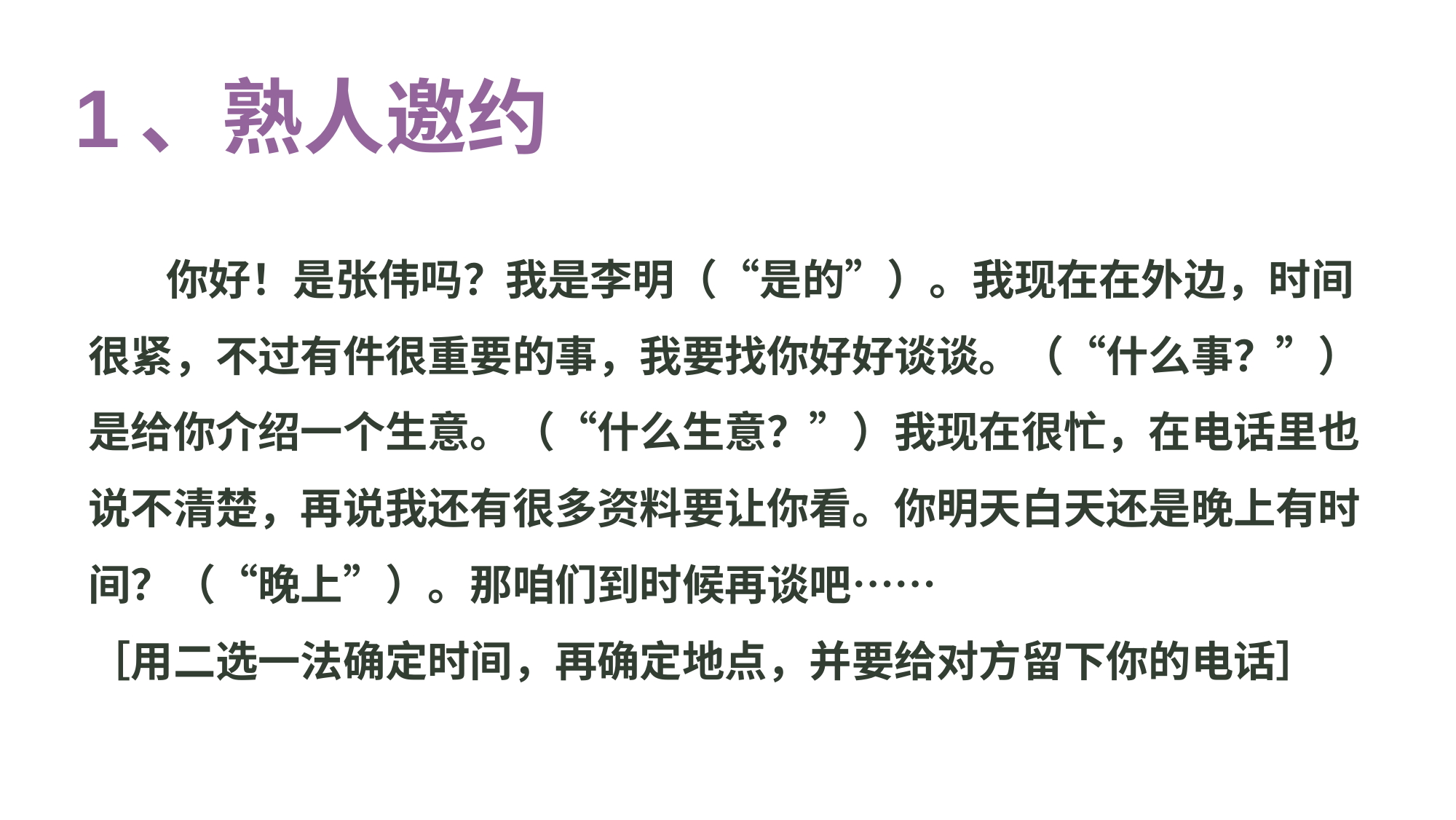

1、熟人邀约
       你好！是张伟吗？我是李明（“是的”）。我现在在外边，时间很紧，不过有件很重要的事，我要找你好好谈谈。（“什么事？”）是给你介绍一个生意。（“什么生意？”）我现在很忙，在电话里也说不清楚，再说我还有很多资料要让你看。你明天白天还是晚上有时间？（“晚上”）。那咱们到时候再谈吧……
［用二选一法确定时间，再确定地点，并要给对方留下你的电话］